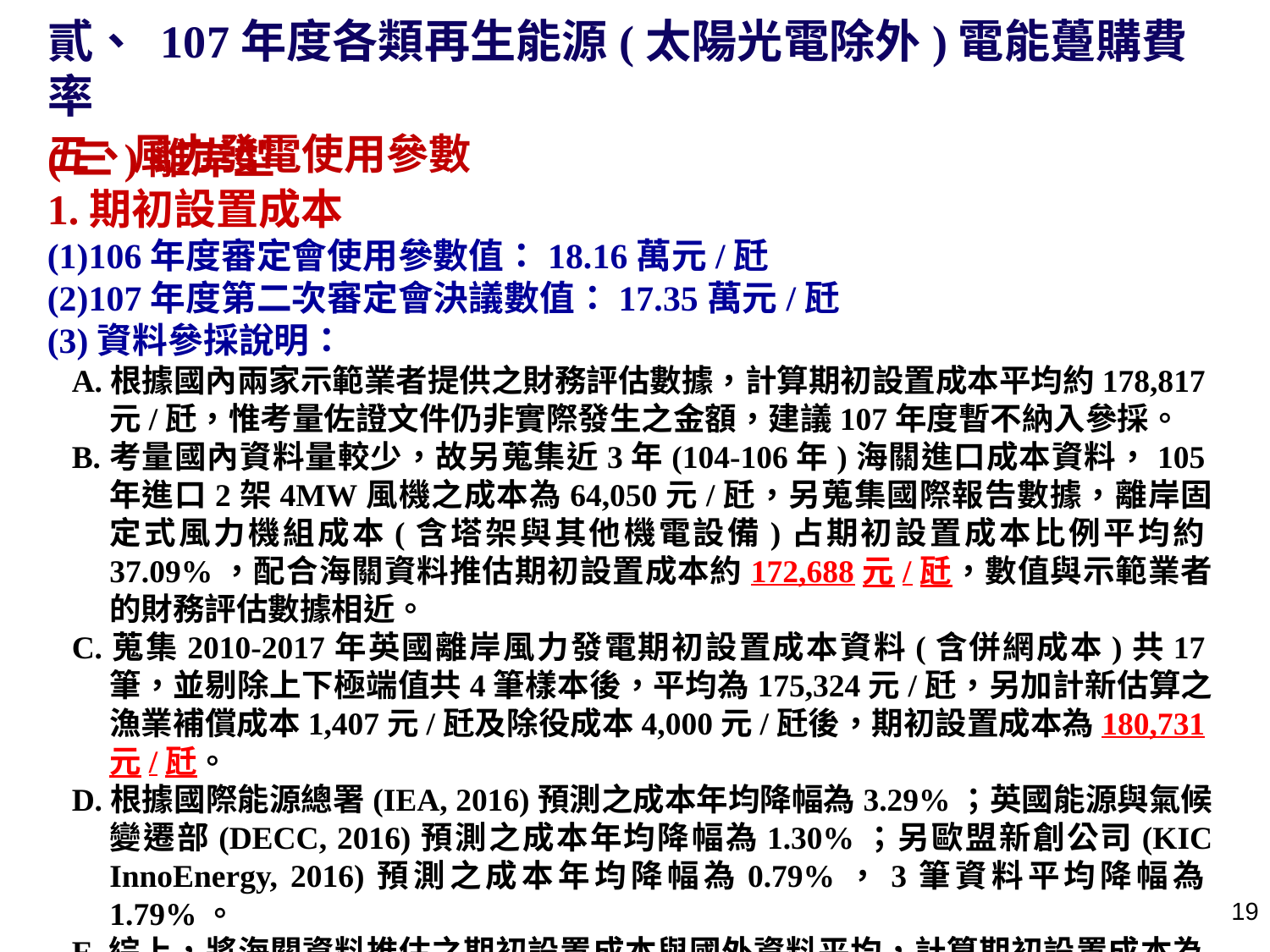

貳、 107年度各類再生能源(太陽光電除外)電能躉購費率
五、風力發電使用參數
(三)離岸型
1.期初設置成本
(1)106年度審定會使用參數值：18.16萬元/瓩
(2)107年度第二次審定會決議數值：17.35萬元/瓩
(3)資料參採說明：
A.根據國內兩家示範業者提供之財務評估數據，計算期初設置成本平均約178,817元/瓩，惟考量佐證文件仍非實際發生之金額，建議107年度暫不納入參採。
B.考量國內資料量較少，故另蒐集近3年(104-106年)海關進口成本資料，105年進口2架4MW風機之成本為64,050元/瓩，另蒐集國際報告數據，離岸固定式風力機組成本(含塔架與其他機電設備)占期初設置成本比例平均約37.09%，配合海關資料推估期初設置成本約172,688元/瓩，數值與示範業者的財務評估數據相近。
C.蒐集2010-2017年英國離岸風力發電期初設置成本資料(含併網成本)共17筆，並剔除上下極端值共4筆樣本後，平均為175,324元/瓩，另加計新估算之漁業補償成本1,407元/瓩及除役成本4,000元/瓩後，期初設置成本為180,731元/瓩。
D.根據國際能源總署(IEA, 2016)預測之成本年均降幅為3.29%；英國能源與氣候變遷部(DECC, 2016)預測之成本年均降幅為1.30%；另歐盟新創公司(KIC InnoEnergy, 2016)預測之成本年均降幅為0.79%，3筆資料平均降幅為1.79%。
E.綜上，將海關資料推估之期初設置成本與國外資料平均，計算期初設置成本為17.67萬元/瓩，並考量未來離岸風電開發商多為國際具豐富經驗之廠商，爰建議107年度可考量國際成本降幅1.79%，採17.35萬元/瓩。
19